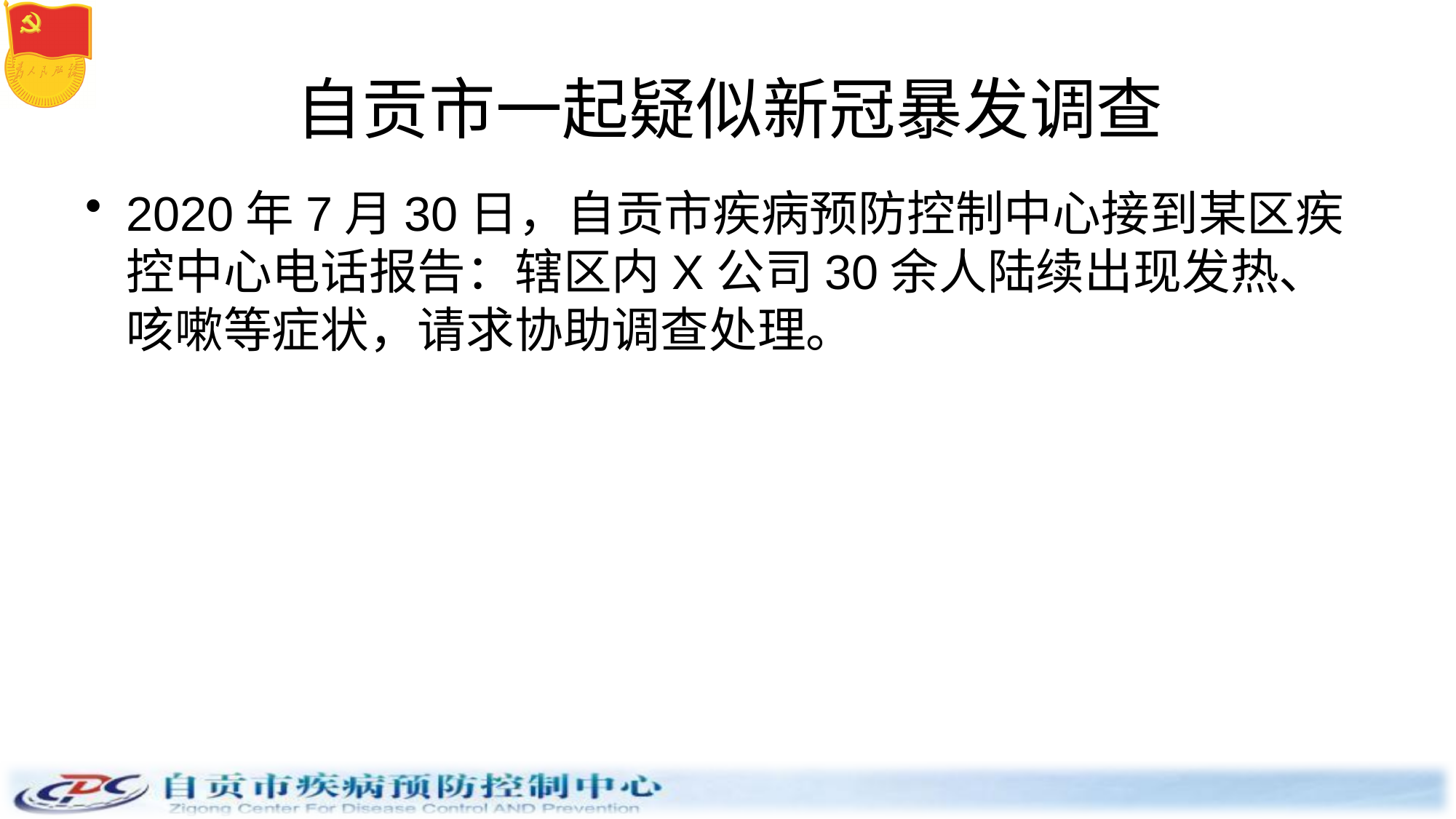

# 自贡市一起疑似新冠暴发调查
2020年7月30日，自贡市疾病预防控制中心接到某区疾控中心电话报告：辖区内X公司30余人陆续出现发热、咳嗽等症状，请求协助调查处理。